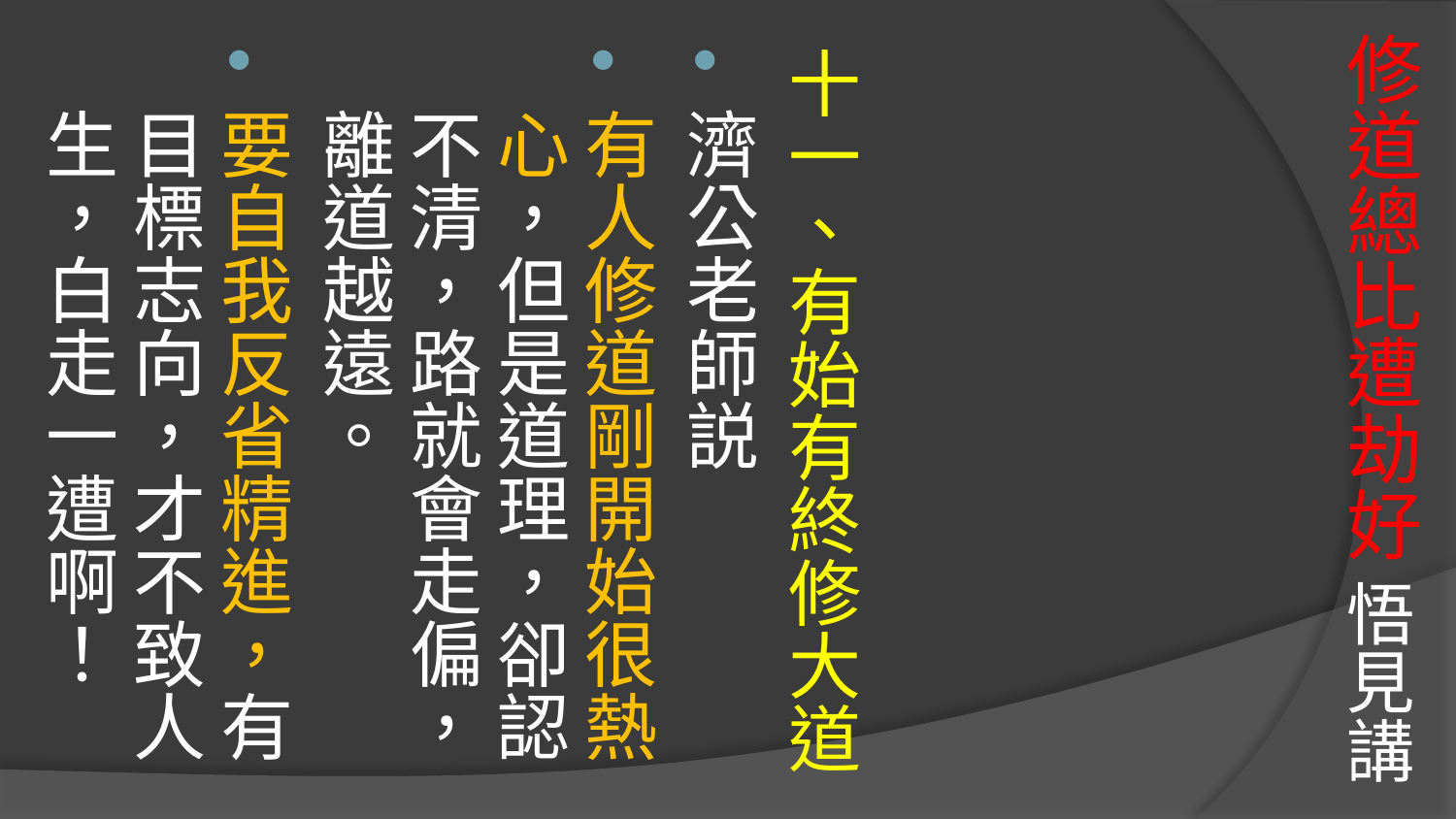

# 修道總比遭劫好 悟見講
十一、有始有終修大道
濟公老師説
有人修道剛開始很熱心，但是道理，卻認不清，路就會走偏，離道越遠。
要自我反省精進，有目標志向，才不致人生，白走一遭啊！﻿